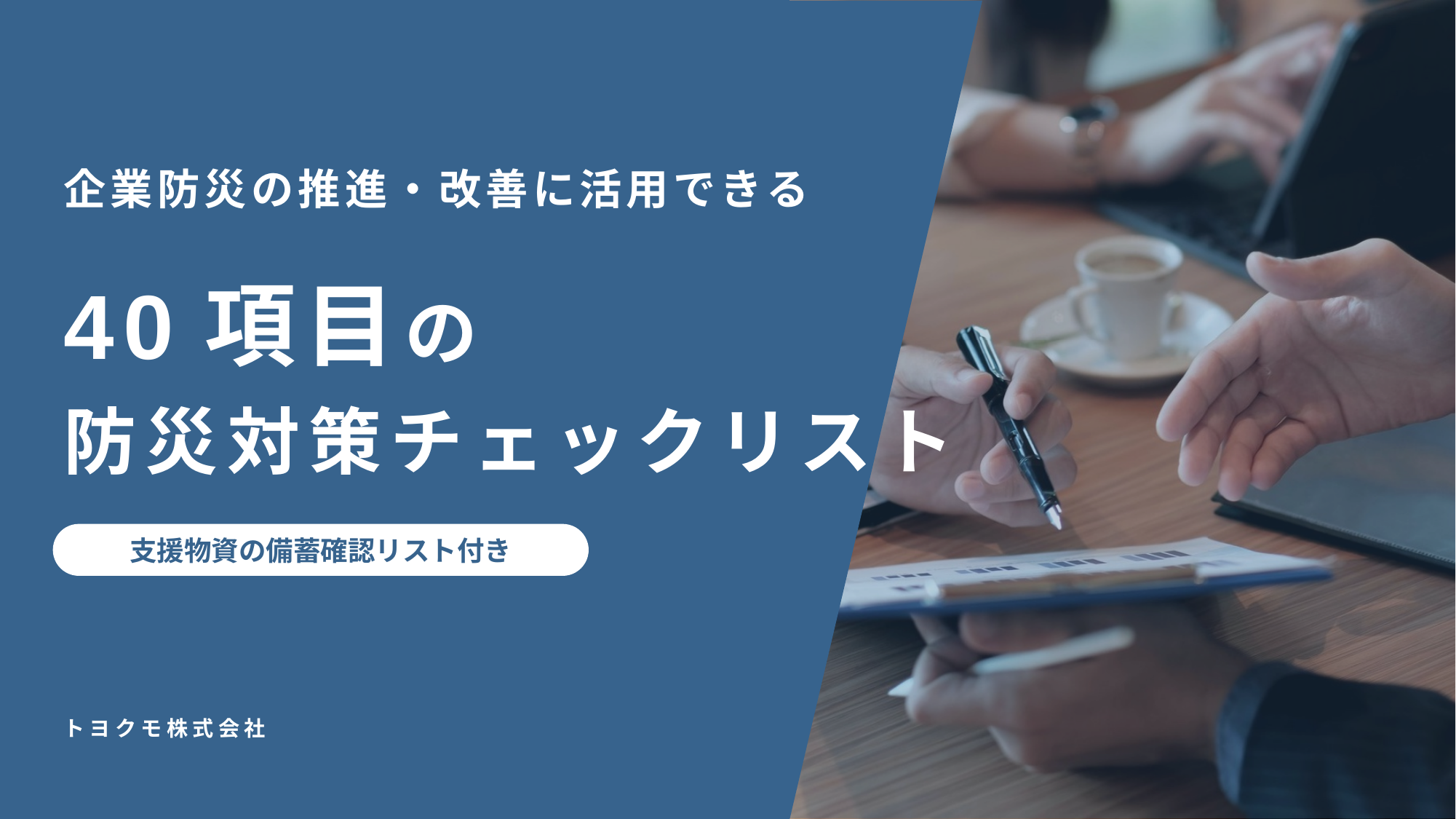

企業防災の推進・改善に活用できる
40項目の
防災対策チェックリスト
支援物資の備蓄確認リスト付き
トヨクモ株式会社